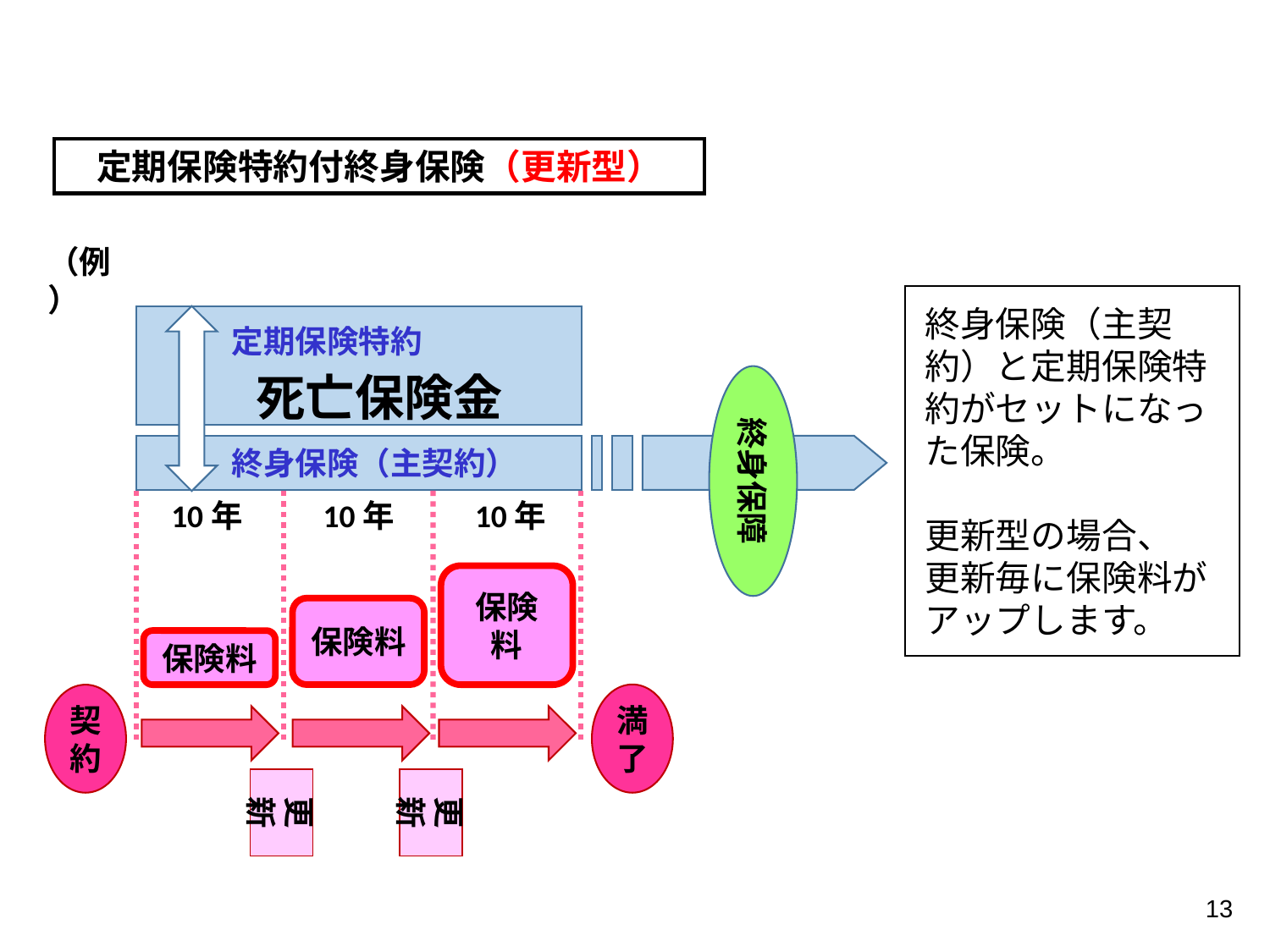

定期保険特約付終身保険（更新型）
（例）
終身保険（主契約）と定期保険特約がセットになった保険。

更新型の場合、
更新毎に保険料がアップします。

定期保険特約
死亡保険金
終身保障

終身保険（主契約）
10年
10年
10年
保険料
保険料
保険料
満了
契約

更新
更新
13